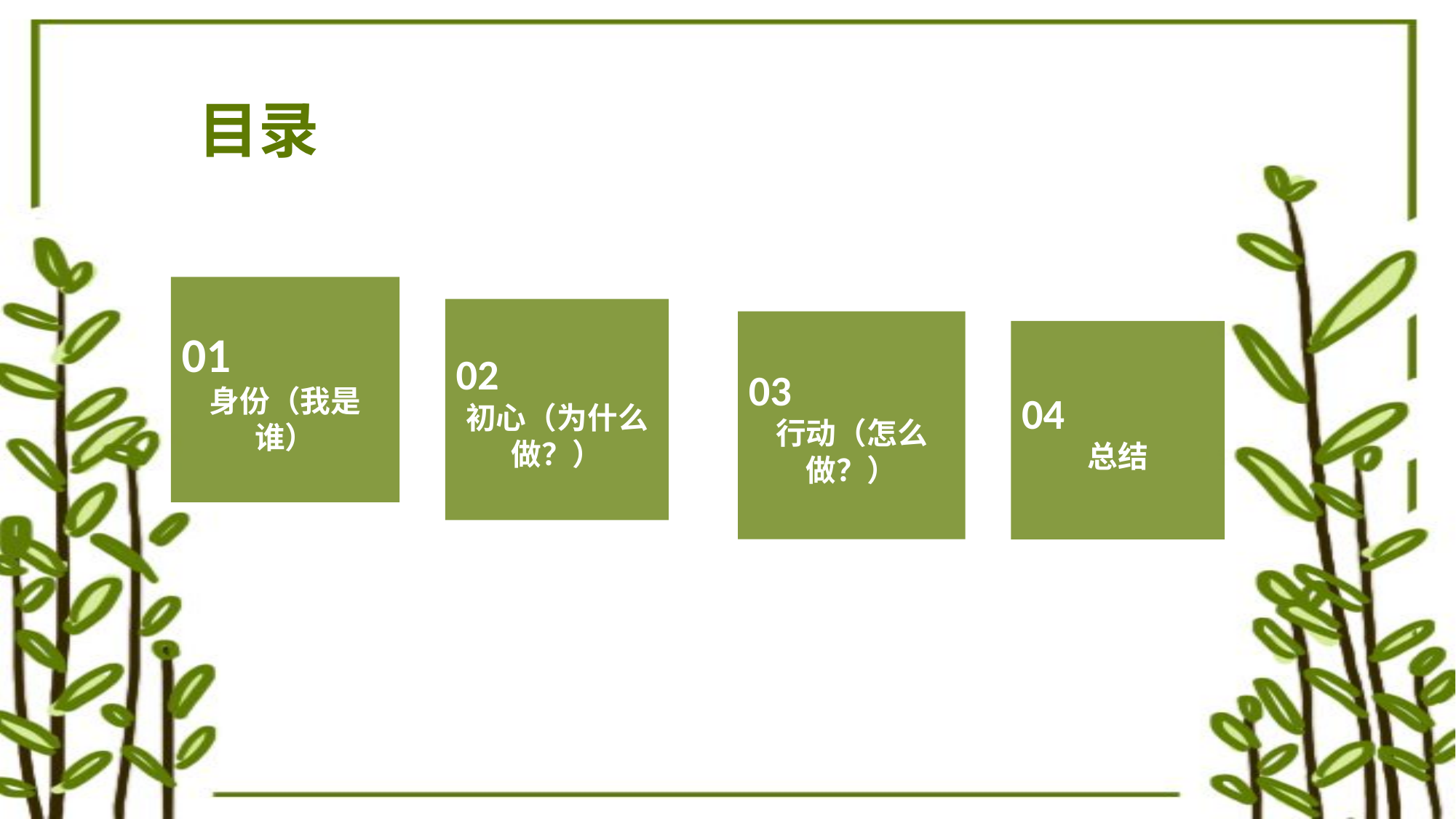

目录
01
身份（我是谁）
02
初心（为什么做？）
03
行动（怎么做？）
04
总结